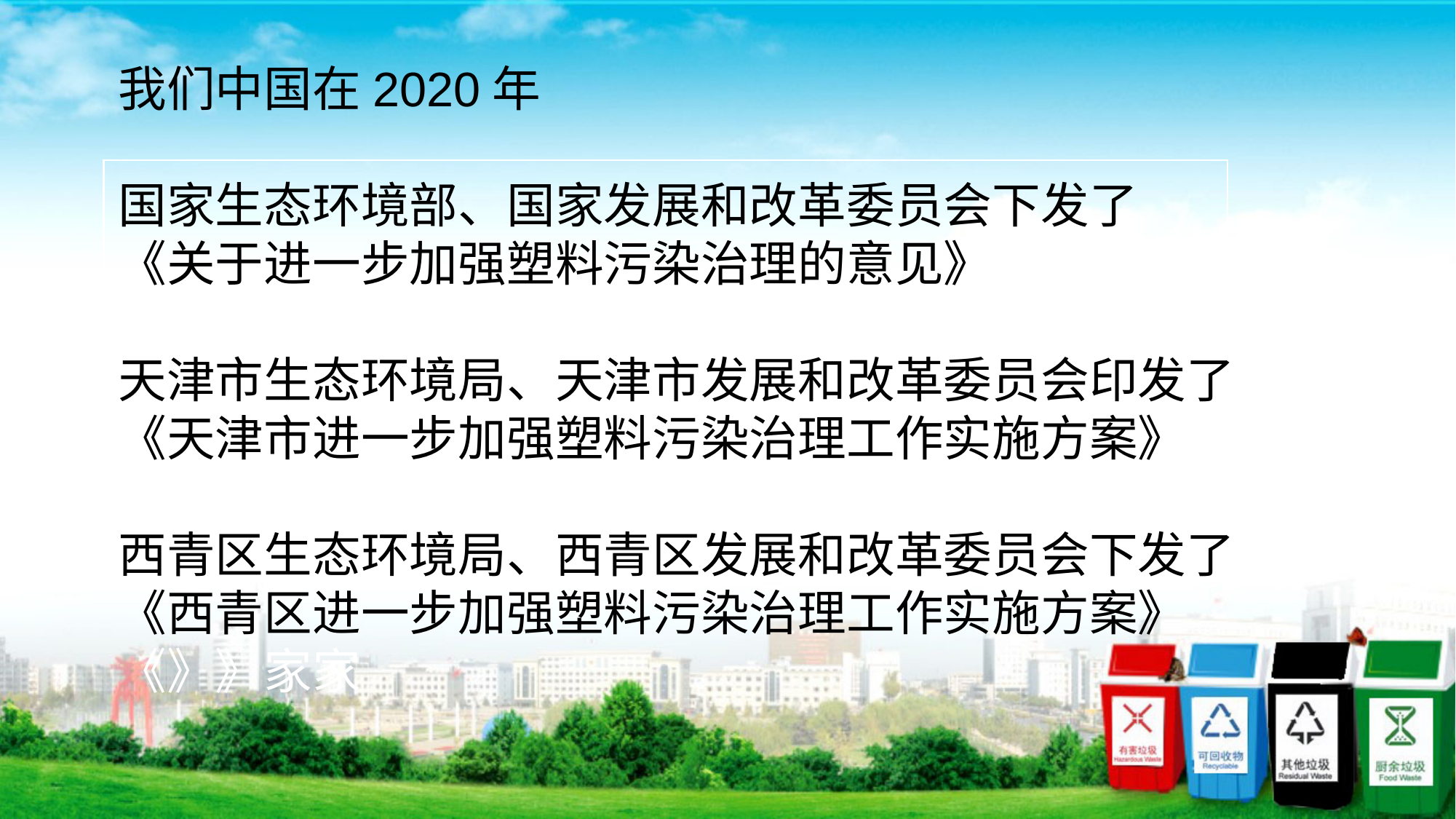

我们中国在2020年

国家生态环境部、国家发展和改革委员会下发了
《关于进一步加强塑料污染治理的意见》

天津市生态环境局、天津市发展和改革委员会印发了
《天津市进一步加强塑料污染治理工作实施方案》

西青区生态环境局、西青区发展和改革委员会下发了
《西青区进一步加强塑料污染治理工作实施方案》
《》》家家